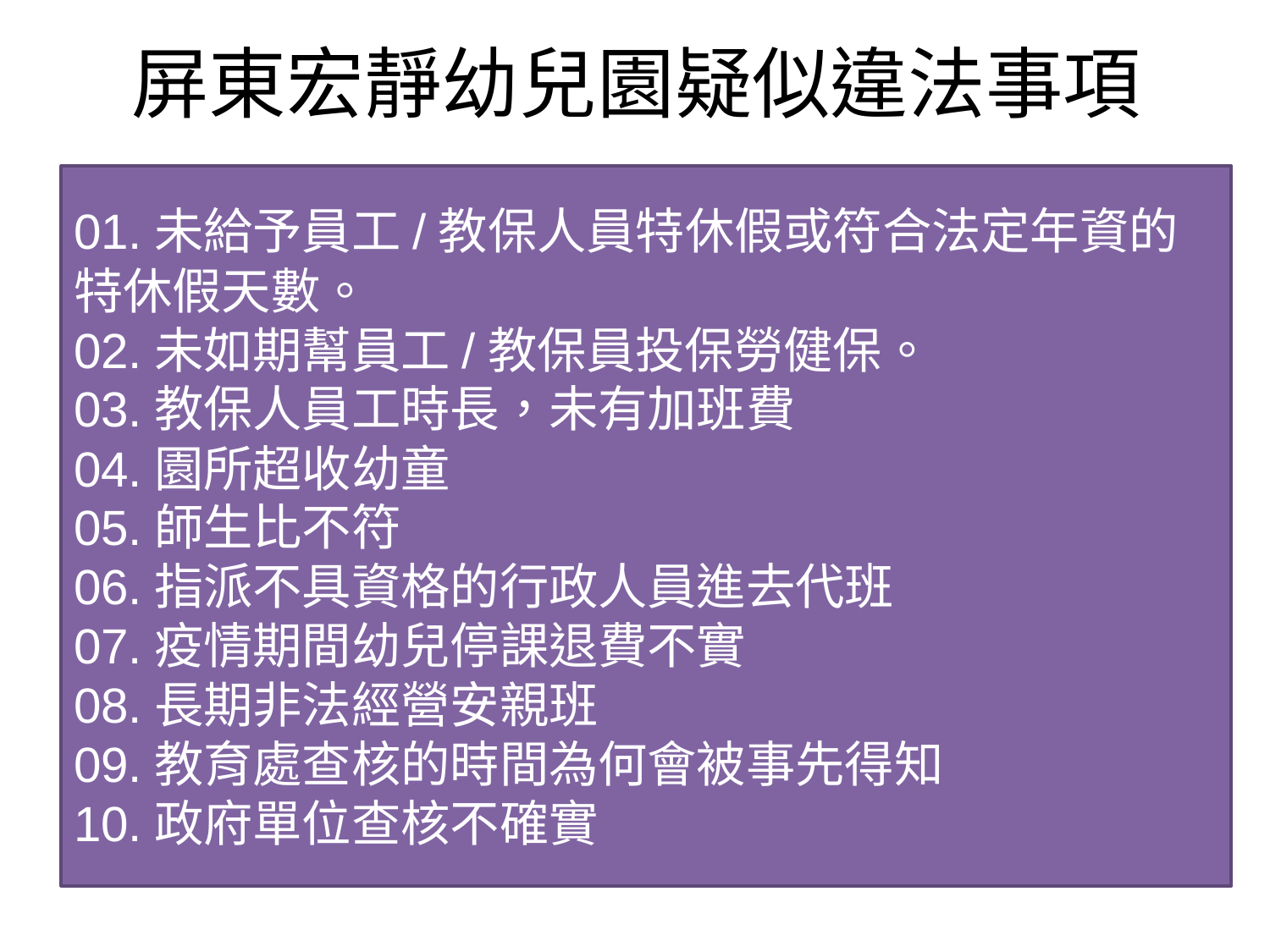

# 屏東宏靜幼兒園疑似違法事項
01.未給予員工/教保人員特休假或符合法定年資的特休假天數。
02.未如期幫員工/教保員投保勞健保。
03.教保人員工時長，未有加班費
04.園所超收幼童
05.師生比不符
06.指派不具資格的行政人員進去代班
07.疫情期間幼兒停課退費不實
08.長期非法經營安親班
09.教育處查核的時間為何會被事先得知
10.政府單位查核不確實